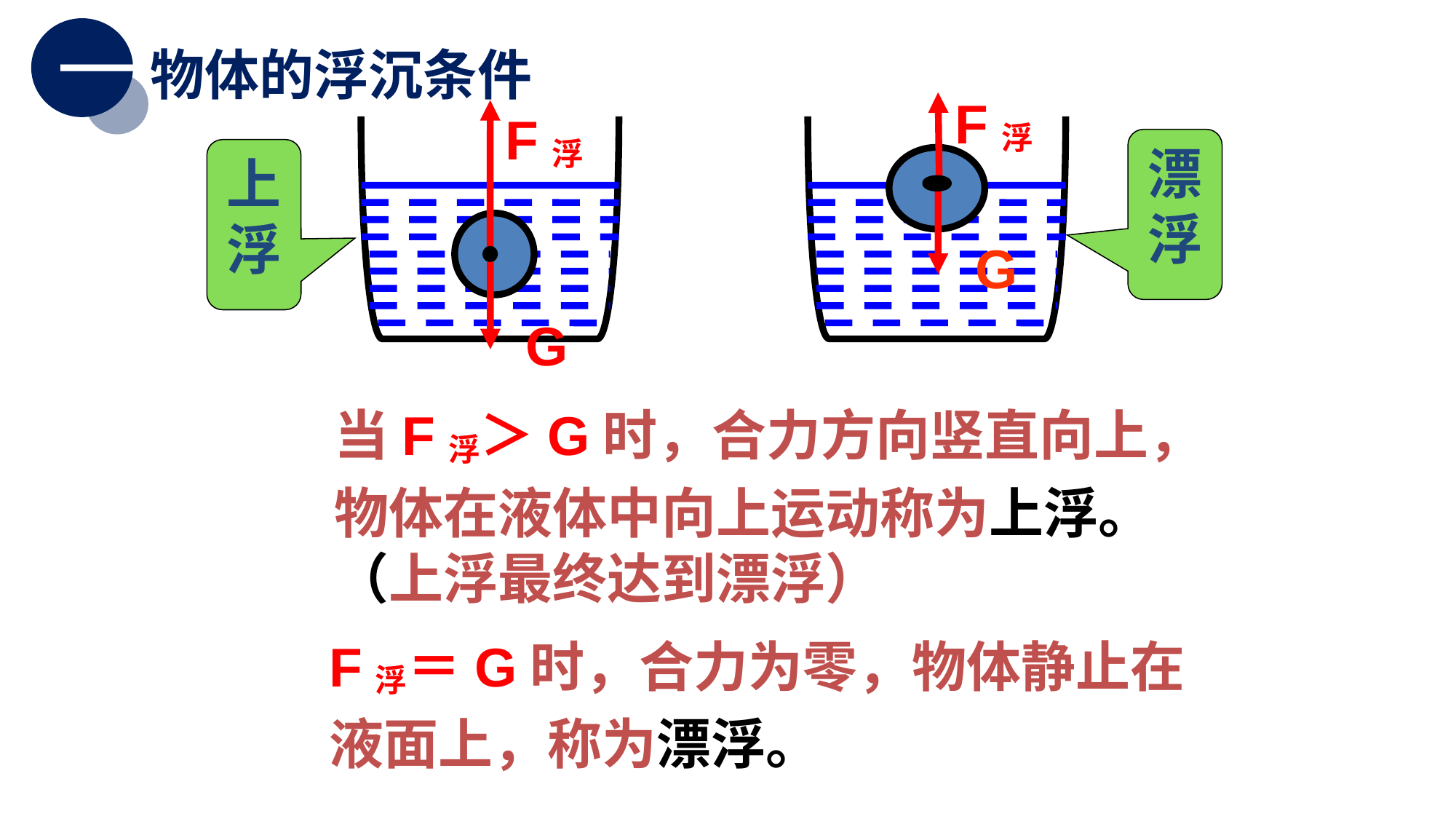

一
物体的浮沉条件

F浮

F浮

漂浮
上浮

G

G
当F浮＞G时，合力方向竖直向上，
物体在液体中向上运动称为上浮。（上浮最终达到漂浮）

F浮＝G时，合力为零，物体静止在
液面上，称为漂浮。